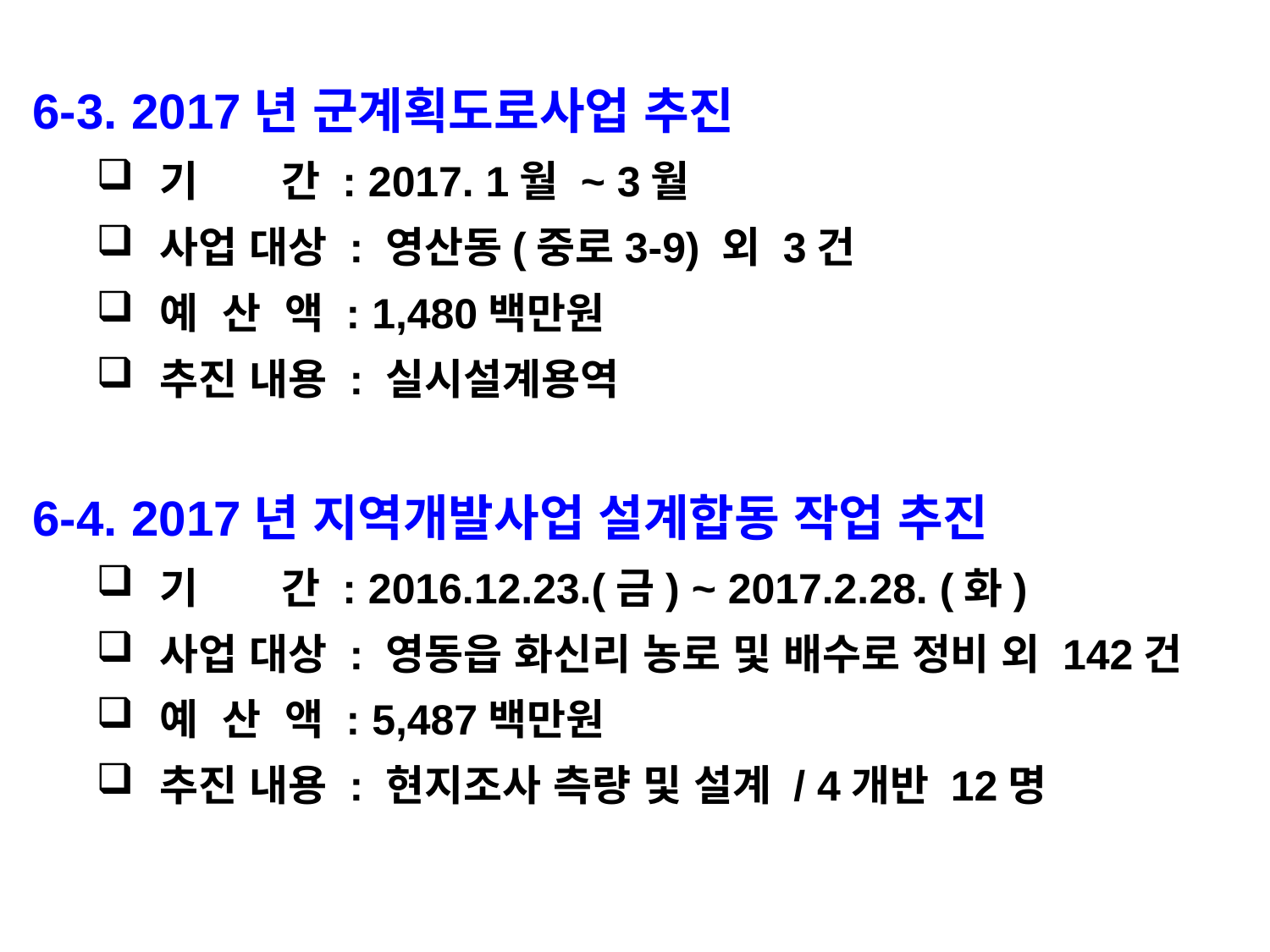

6-3. 2017년 군계획도로사업 추진
기       간 : 2017. 1월 ~ 3월
사업 대상 : 영산동(중로3-9) 외 3건
예  산  액 : 1,480백만원
추진 내용 : 실시설계용역

6-4. 2017년 지역개발사업 설계합동 작업 추진
기       간 : 2016.12.23.(금) ~ 2017.2.28. (화)
사업 대상 : 영동읍 화신리 농로 및 배수로 정비 외 142건
예  산  액 : 5,487백만원
추진 내용 : 현지조사 측량 및 설계 / 4개반 12명